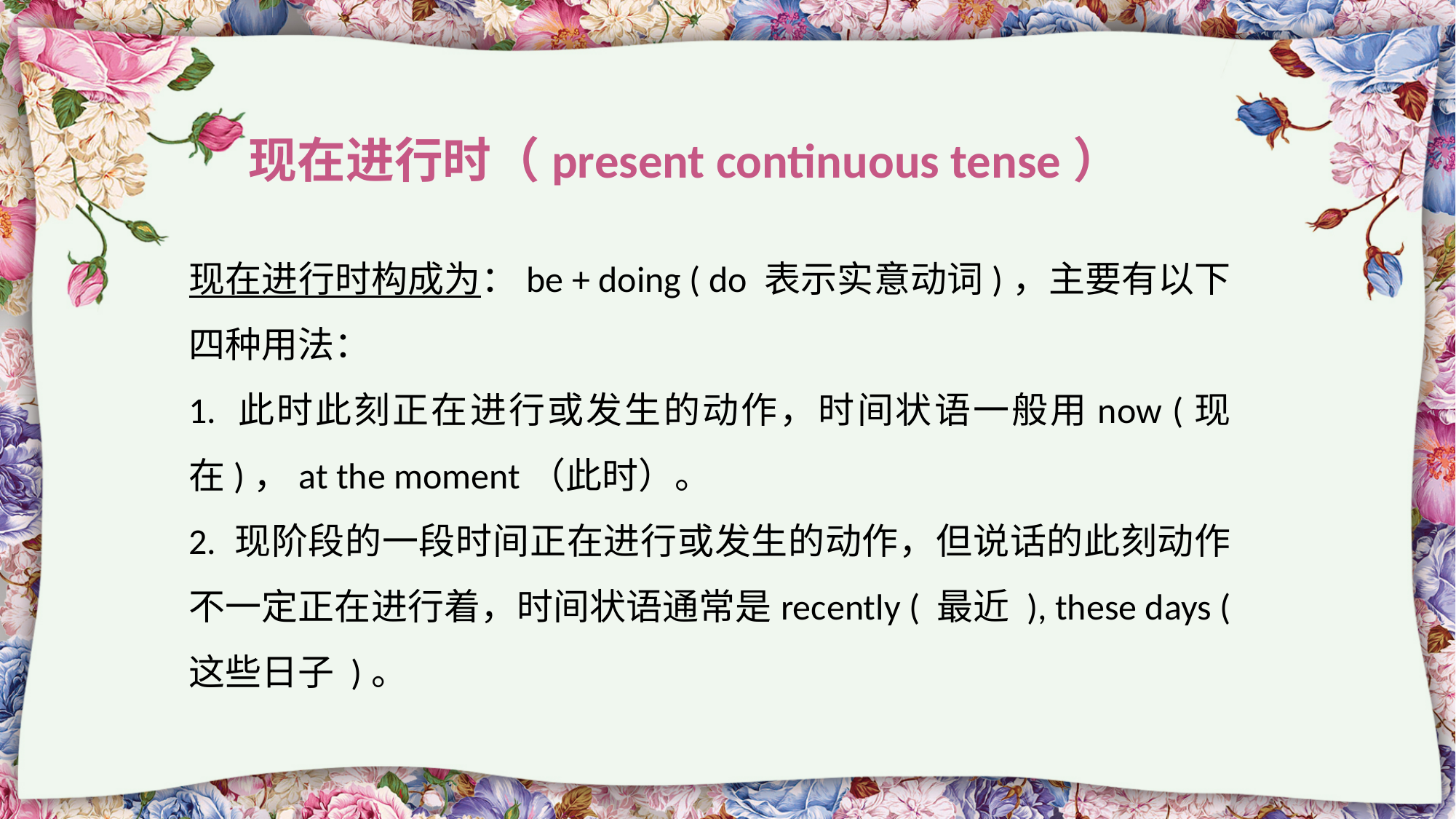

现在进行时（present continuous tense）
现在进行时构成为：be + doing ( do 表示实意动词)，主要有以下四种用法：
1. 此时此刻正在进行或发生的动作，时间状语一般用now (现在)，at the moment（此时）。
2. 现阶段的一段时间正在进行或发生的动作，但说话的此刻动作不一定正在进行着，时间状语通常是recently ( 最近 ), these days ( 这些日子 )。